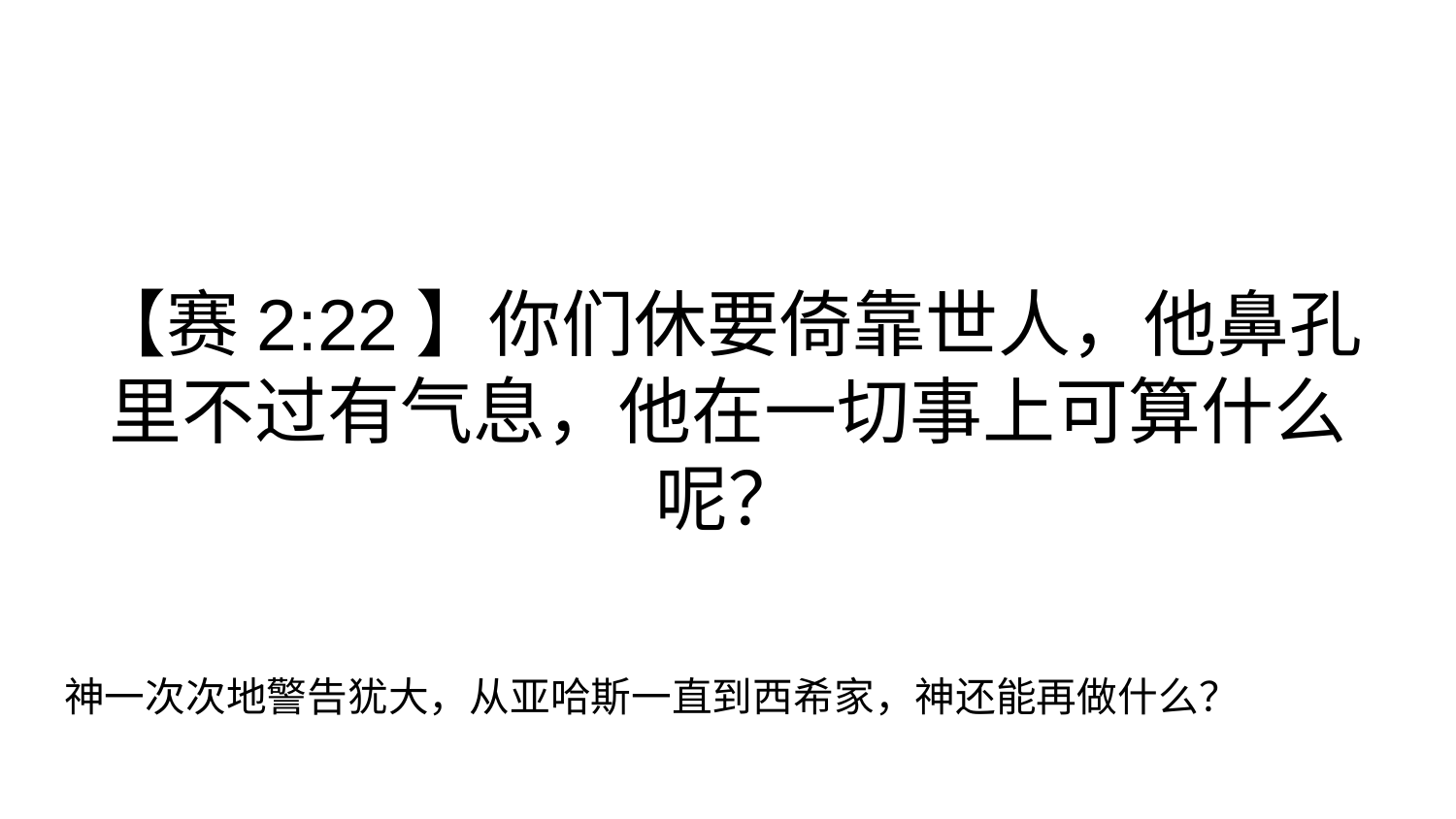

# 【赛2:22】你们休要倚靠世人，他鼻孔里不过有气息，他在一切事上可算什么呢？
神一次次地警告犹大，从亚哈斯一直到西希家，神还能再做什么？